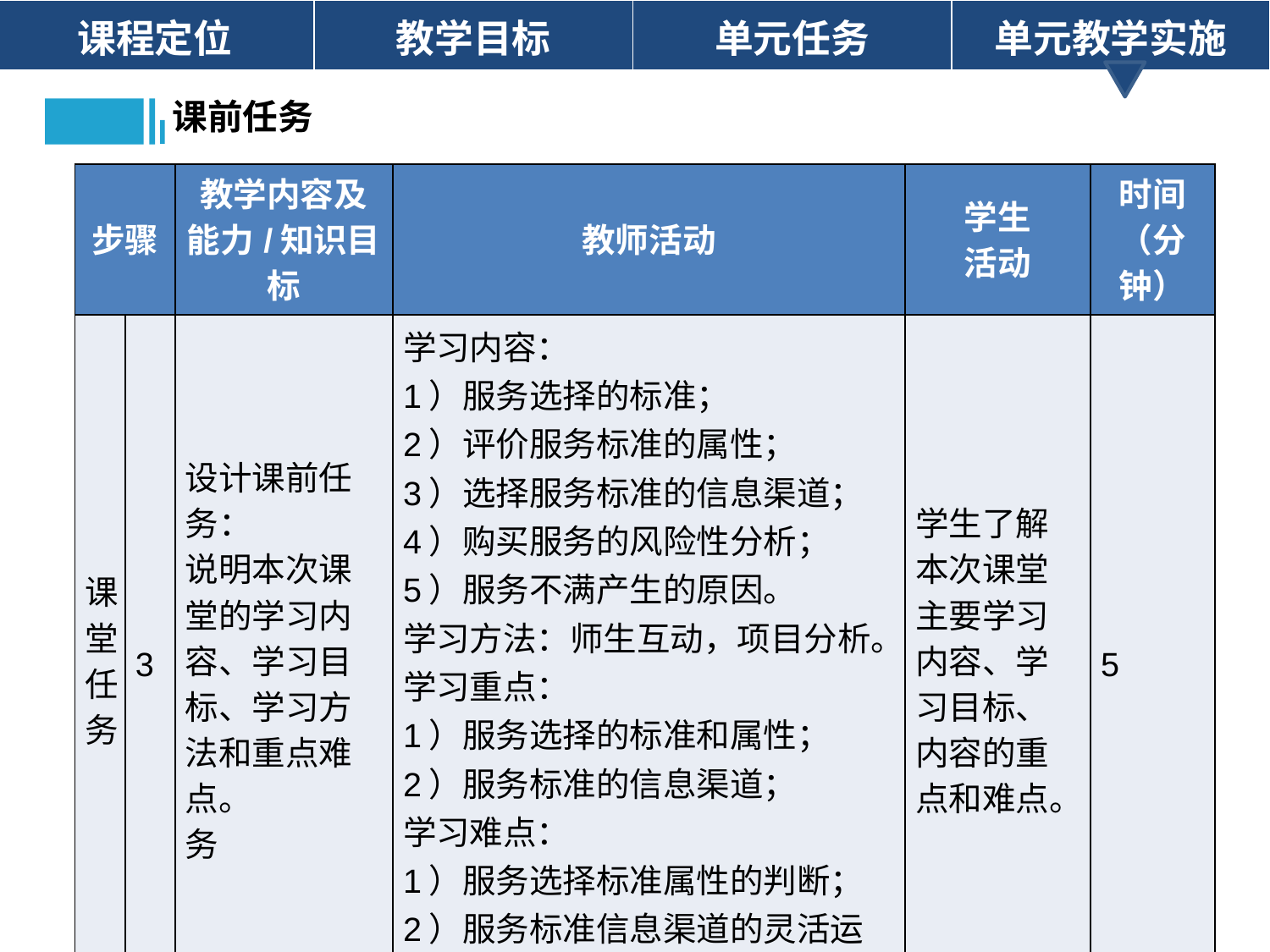

| 课程定位 | 教学目标 | 单元任务 | 单元教学实施 |
| --- | --- | --- | --- |

课前任务

| 步骤 |  | 教学内容及能力/知识目标 | 教师活动 | 学生 活动 | 时间 （分钟） |
| --- | --- | --- | --- | --- | --- |
| 课堂任务 | 3 | 设计课前任务： 说明本次课堂的学习内容、学习目标、学习方法和重点难点。 务 | 学习内容： 1）服务选择的标准； 2）评价服务标准的属性； 3）选择服务标准的信息渠道； 4）购买服务的风险性分析； 5）服务不满产生的原因。 学习方法：师生互动，项目分析。 学习重点： 1）服务选择的标准和属性； 2）服务标准的信息渠道； 学习难点： 1）服务选择标准属性的判断； 2）服务标准信息渠道的灵活运用。 | 学生了解本次课堂主要学习内容、学习目标、内容的重点和难点。 | 5 |